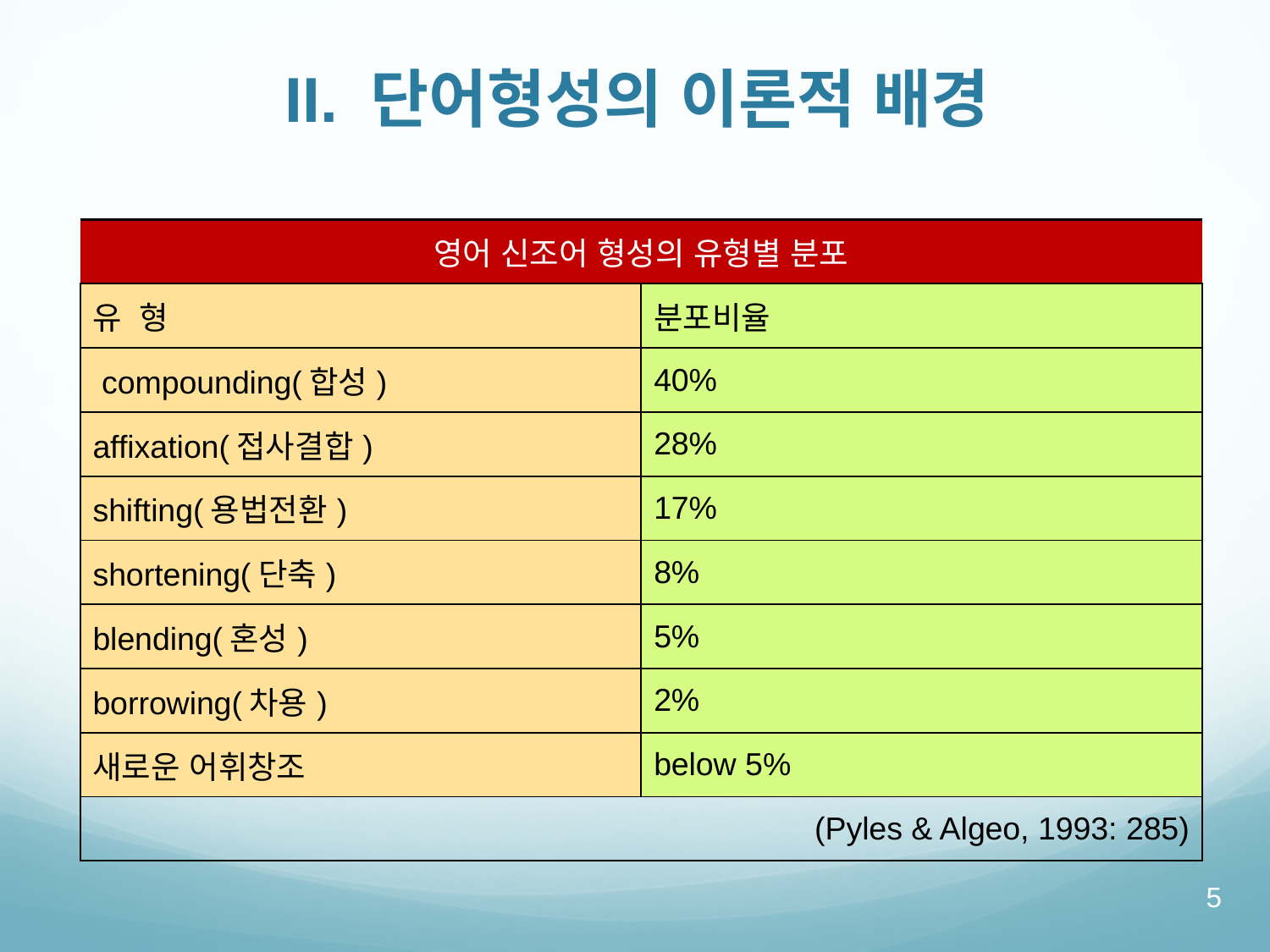

# II. 단어형성의 이론적 배경
| 영어 신조어 형성의 유형별 분포 |  |
| --- | --- |
| 유 형 | 분포비율 |
| compounding(합성) | 40% |
| affixation(접사결합) | 28% |
| shifting(용법전환) | 17% |
| shortening(단축) | 8% |
| blending(혼성) | 5% |
| borrowing(차용) | 2% |
| 새로운 어휘창조 | below 5% |
| (Pyles & Algeo, 1993: 285) |  |
5